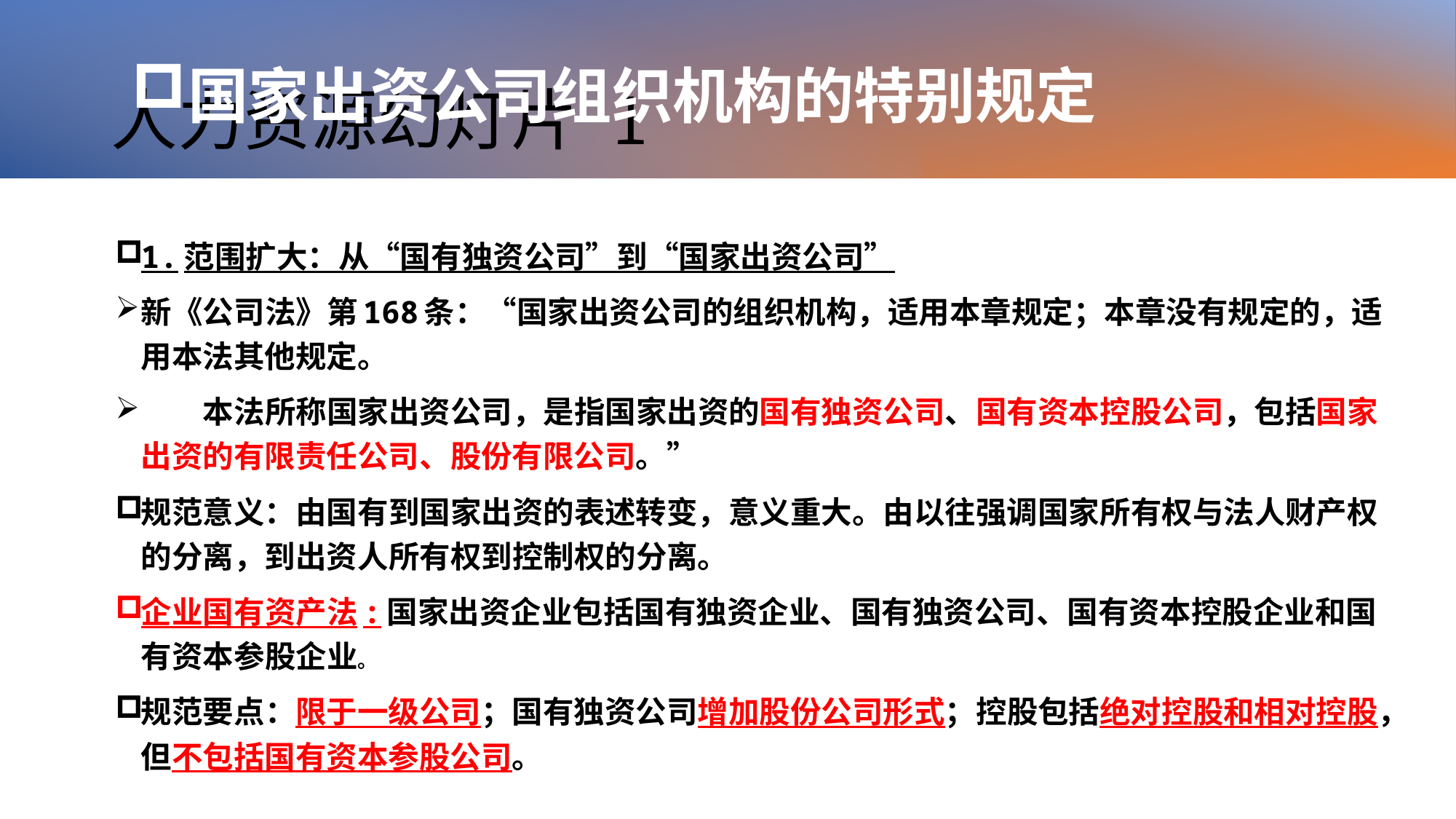

# 人力资源幻灯片 1
国家出资公司组织机构的特别规定
1.范围扩大：从“国有独资公司”到“国家出资公司”
新《公司法》第168条：“国家出资公司的组织机构，适用本章规定；本章没有规定的，适用本法其他规定。
　　本法所称国家出资公司，是指国家出资的国有独资公司、国有资本控股公司，包括国家出资的有限责任公司、股份有限公司。”
规范意义：由国有到国家出资的表述转变，意义重大。由以往强调国家所有权与法人财产权的分离，到出资人所有权到控制权的分离。
企业国有资产法:国家出资企业包括国有独资企业、国有独资公司、国有资本控股企业和国有资本参股企业。
规范要点：限于一级公司；国有独资公司增加股份公司形式；控股包括绝对控股和相对控股，但不包括国有资本参股公司。